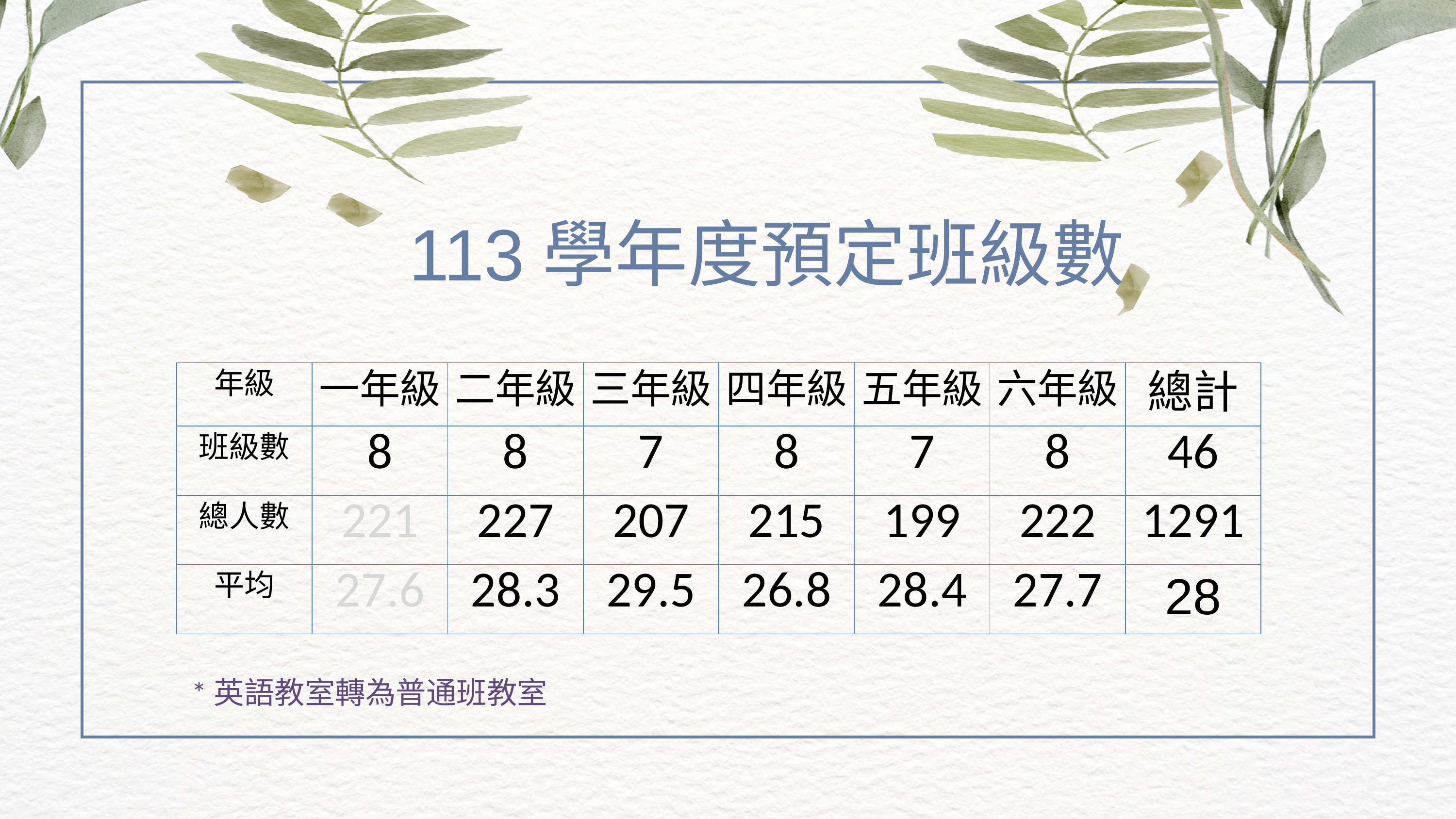

113學年度預定班級數

| 年級 | 一年級 | 二年級 | 三年級 | 四年級 | 五年級 | 六年級 | 總計 |
| --- | --- | --- | --- | --- | --- | --- | --- |
| 班級數 | 8 | 8 | 7 | 8 | 7 | 8 | 46 |
| 總人數 | 221 | 227 | 207 | 215 | 199 | 222 | 1291 |
| 平均 | 27.6 | 28.3 | 29.5 | 26.8 | 28.4 | 27.7 | 28 |
*英語教室轉為普通班教室